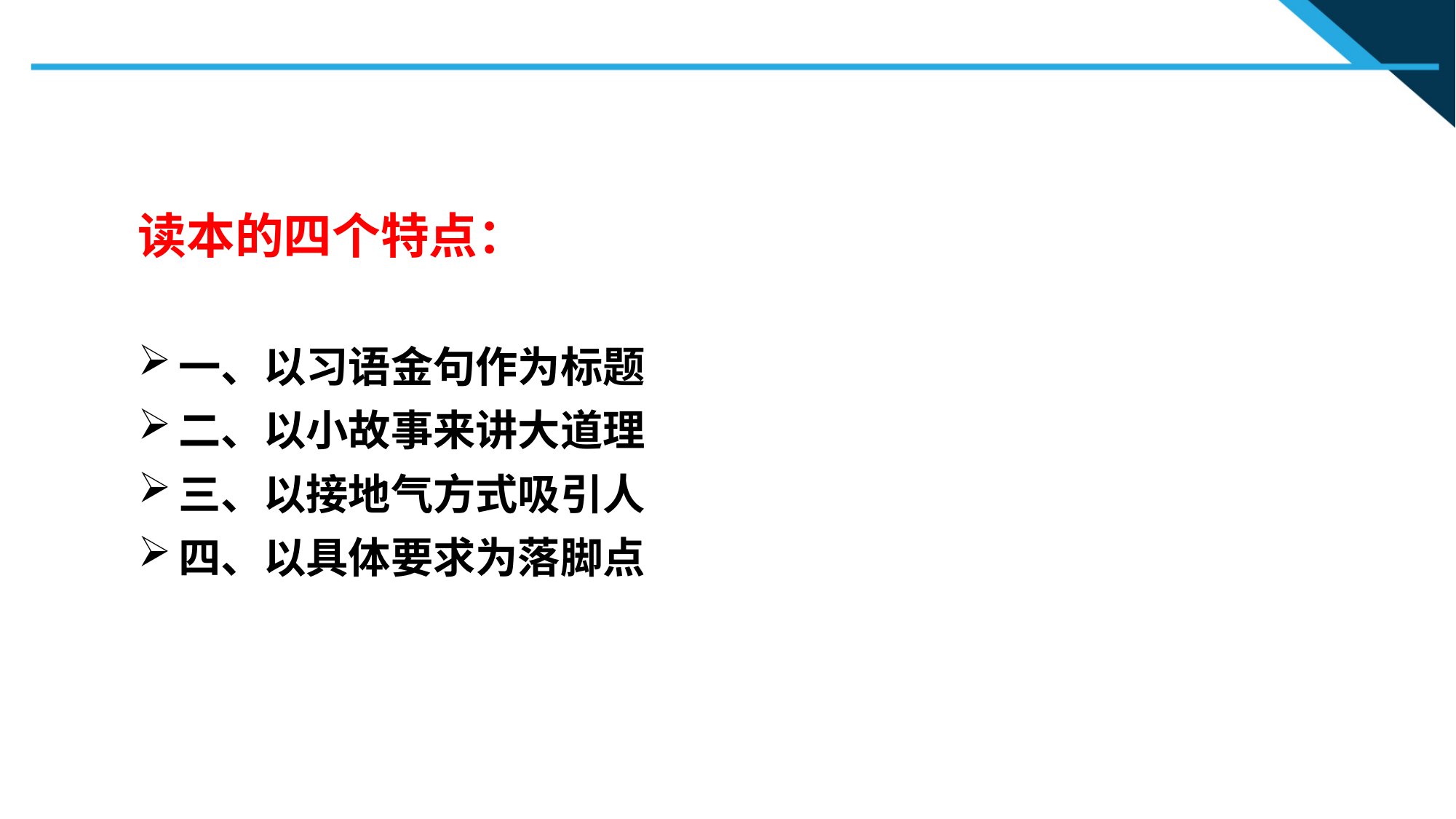

读本的四个特点：

一、以习语金句作为标题
二、以小故事来讲大道理
三、以接地气方式吸引人
四、以具体要求为落脚点